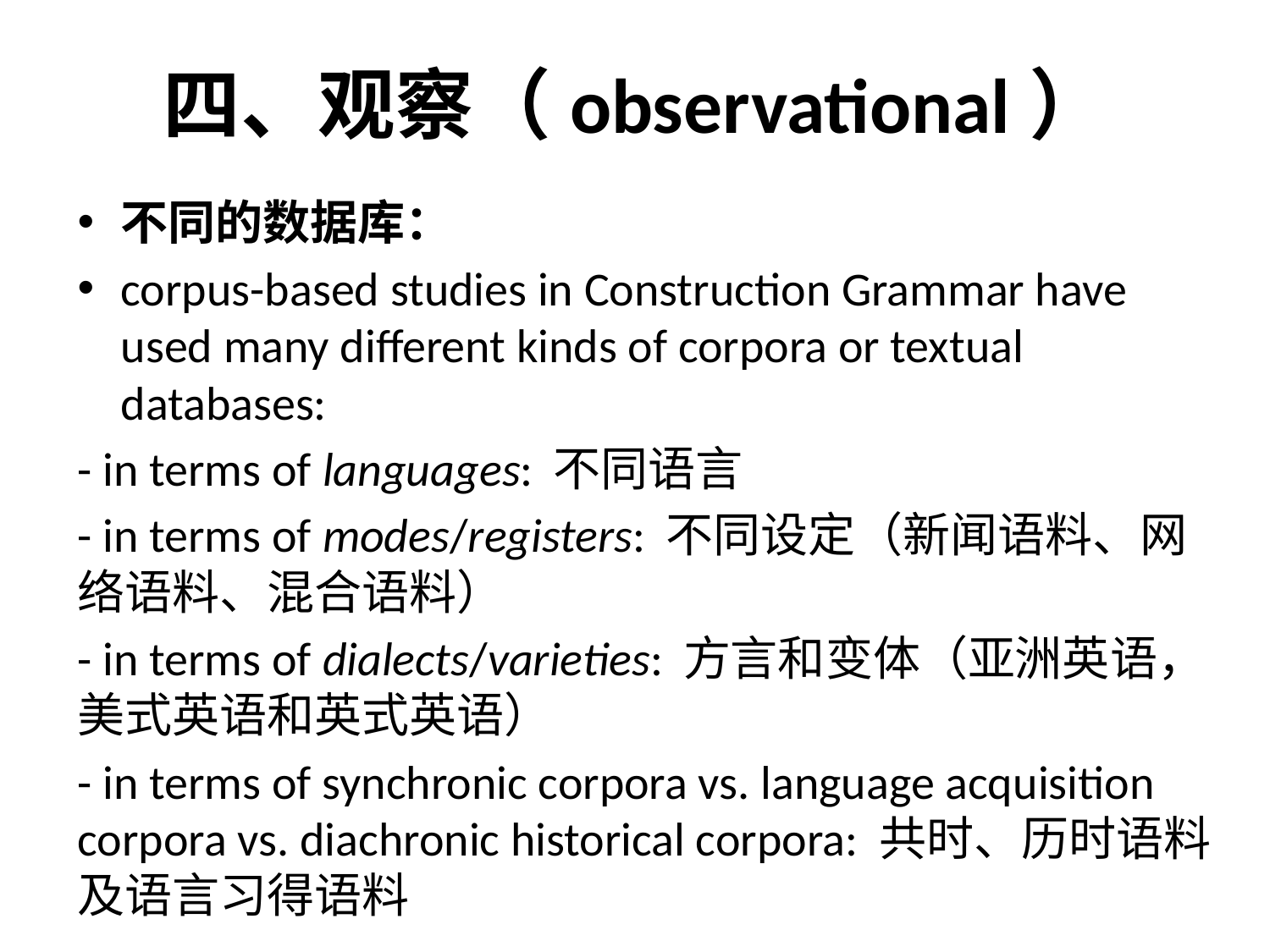

# 四、观察（observational）
不同的数据库：
corpus-based studies in Construction Grammar have used many different kinds of corpora or textual databases:
- in terms of languages: 不同语言
- in terms of modes/registers: 不同设定（新闻语料、网络语料、混合语料）
- in terms of dialects/varieties: 方言和变体（亚洲英语，美式英语和英式英语）
- in terms of synchronic corpora vs. language acquisition corpora vs. diachronic historical corpora: 共时、历时语料及语言习得语料